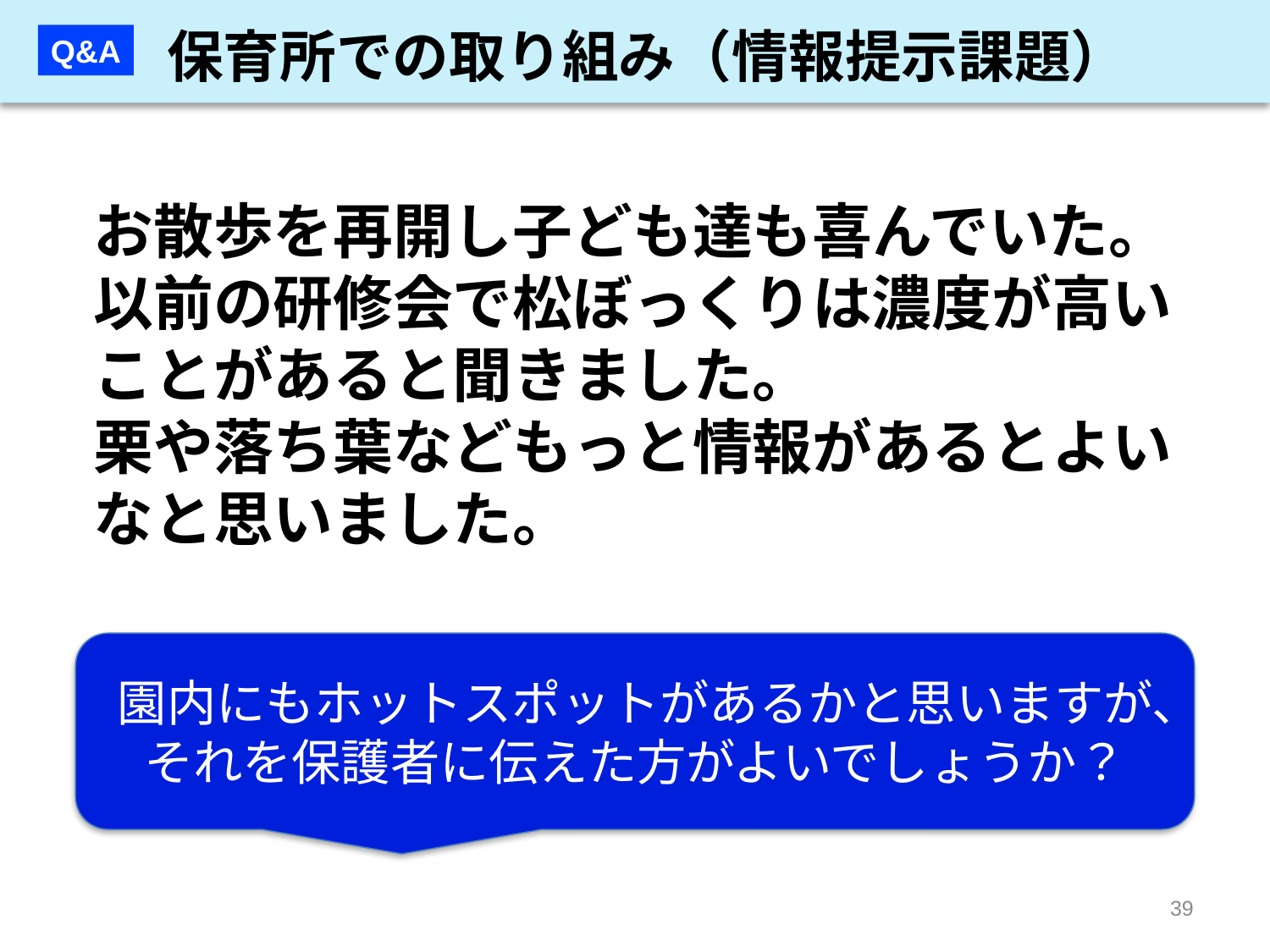

保育所での取り組み（情報提示課題）
Q&A
# お散歩を再開し子ども達も喜んでいた。 以前の研修会で松ぼっくりは濃度が高いことがあると聞きました。 栗や落ち葉などもっと情報があるとよいなと思いました。
園内にもホットスポットがあるかと思いますが、
それを保護者に伝えた方がよいでしょうか？
39